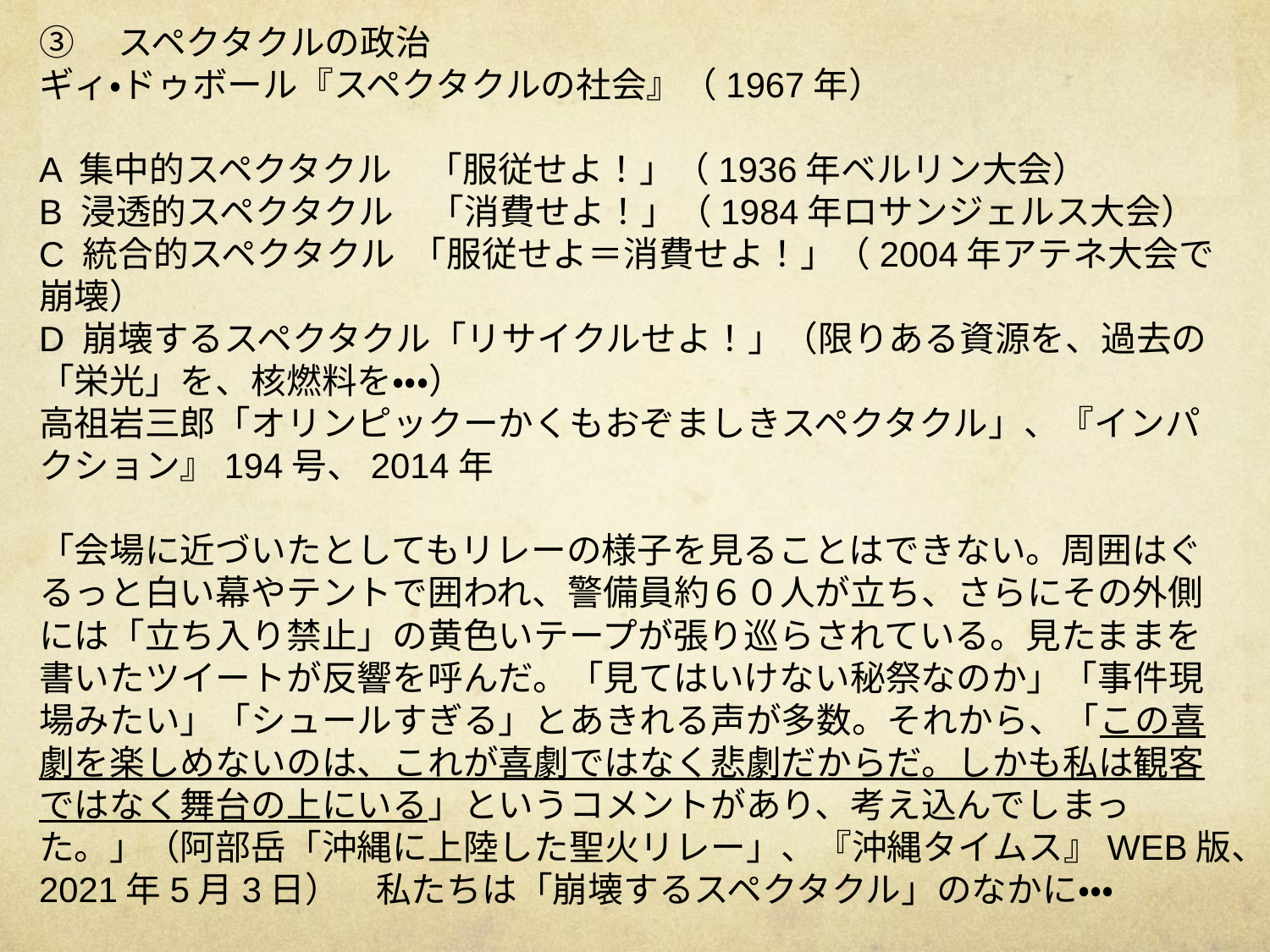

③　スペクタクルの政治
ギィ・ドゥボール『スペクタクルの社会』（1967年）

A 集中的スペクタクル　「服従せよ！」（1936年ベルリン大会）
B 浸透的スペクタクル　「消費せよ！」（1984年ロサンジェルス大会）
C 統合的スペクタクル  「服従せよ＝消費せよ！」（2004年アテネ大会で崩壊）
D 崩壊するスペクタクル「リサイクルせよ！」（限りある資源を、過去の「栄光」を、核燃料を・・・）
高祖岩三郎「オリンピックーかくもおぞましきスペクタクル」、『インパクション』194号、2014年

「会場に近づいたとしてもリレーの様子を見ることはできない。周囲はぐるっと白い幕やテントで囲われ、警備員約６０人が立ち、さらにその外側には「立ち入り禁止」の黄色いテープが張り巡らされている。見たままを書いたツイートが反響を呼んだ。「見てはいけない秘祭なのか」「事件現場みたい」「シュールすぎる」とあきれる声が多数。それから、「この喜劇を楽しめないのは、これが喜劇ではなく悲劇だからだ。しかも私は観客ではなく舞台の上にいる」というコメントがあり、考え込んでしまった。」（阿部岳「沖縄に上陸した聖火リレー」、『沖縄タイムス』WEB版、
2021年5月3日）　私たちは「崩壊するスペクタクル」のなかに・・・